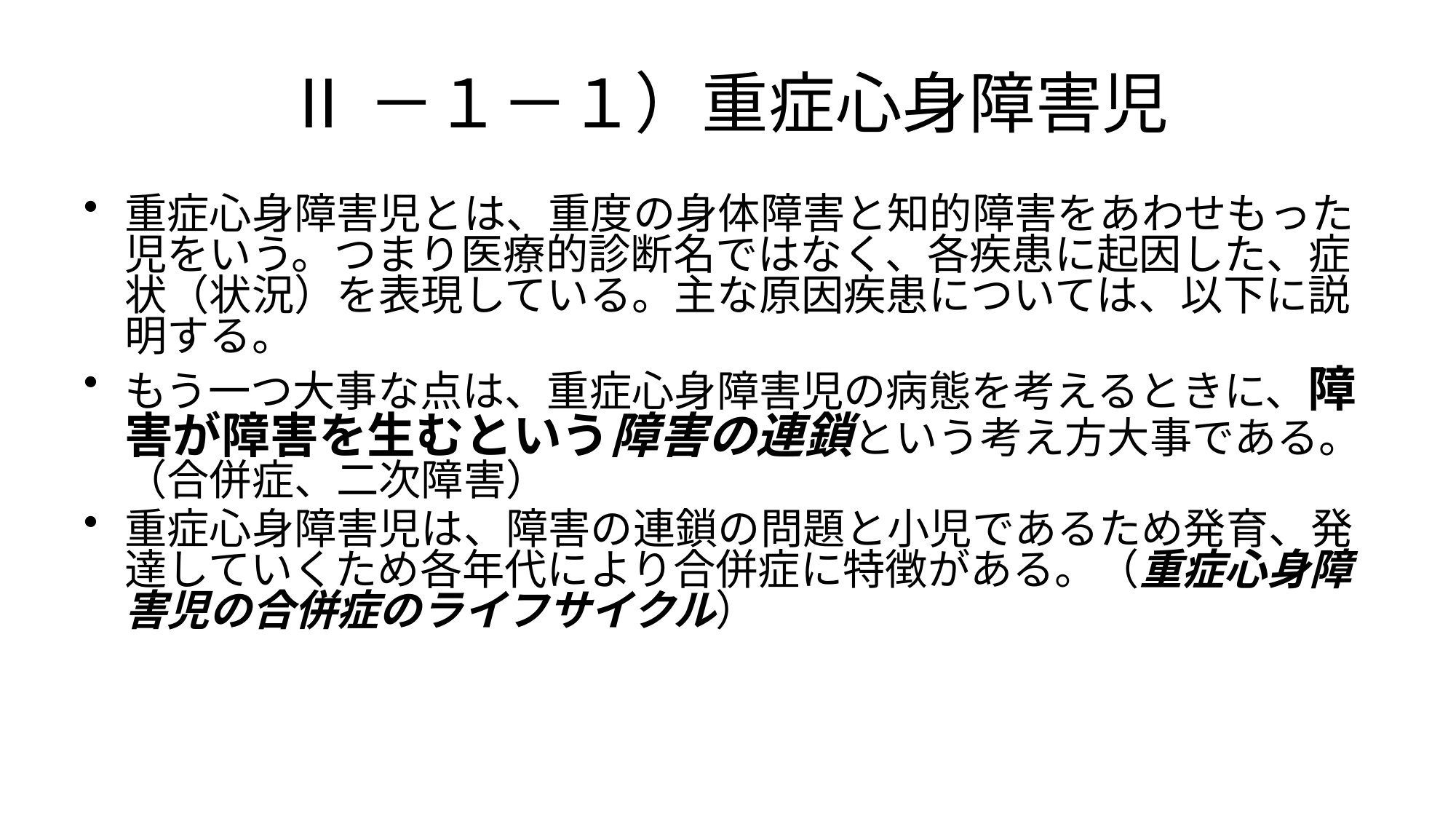

# Ⅱ－１－１）重症心身障害児
重症心身障害児とは、重度の身体障害と知的障害をあわせもった児をいう。つまり医療的診断名ではなく、各疾患に起因した、症状（状況）を表現している。主な原因疾患については、以下に説明する。
もう一つ大事な点は、重症心身障害児の病態を考えるときに、障害が障害を生むという障害の連鎖という考え方大事である。（合併症、二次障害）
重症心身障害児は、障害の連鎖の問題と小児であるため発育、発達していくため各年代により合併症に特徴がある。（重症心身障害児の合併症のライフサイクル）